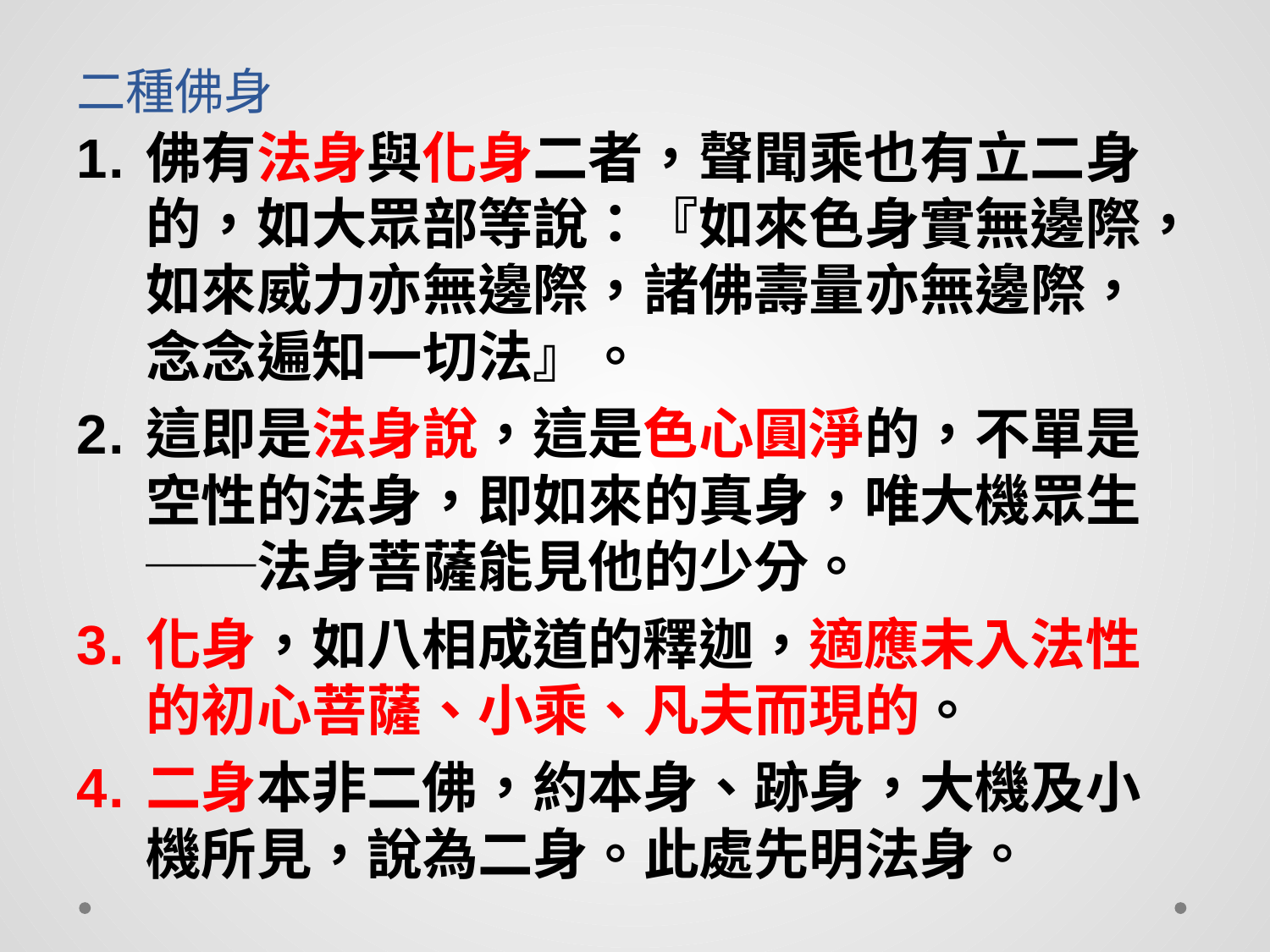

# 二種佛身
佛有法身與化身二者，聲聞乘也有立二身的，如大眾部等說：『如來色身實無邊際，如來威力亦無邊際，諸佛壽量亦無邊際，念念遍知一切法』。
這即是法身說，這是色心圓淨的，不單是空性的法身，即如來的真身，唯大機眾生──法身菩薩能見他的少分。
化身，如八相成道的釋迦，適應未入法性的初心菩薩、小乘、凡夫而現的。
二身本非二佛，約本身、跡身，大機及小機所見，說為二身。此處先明法身。